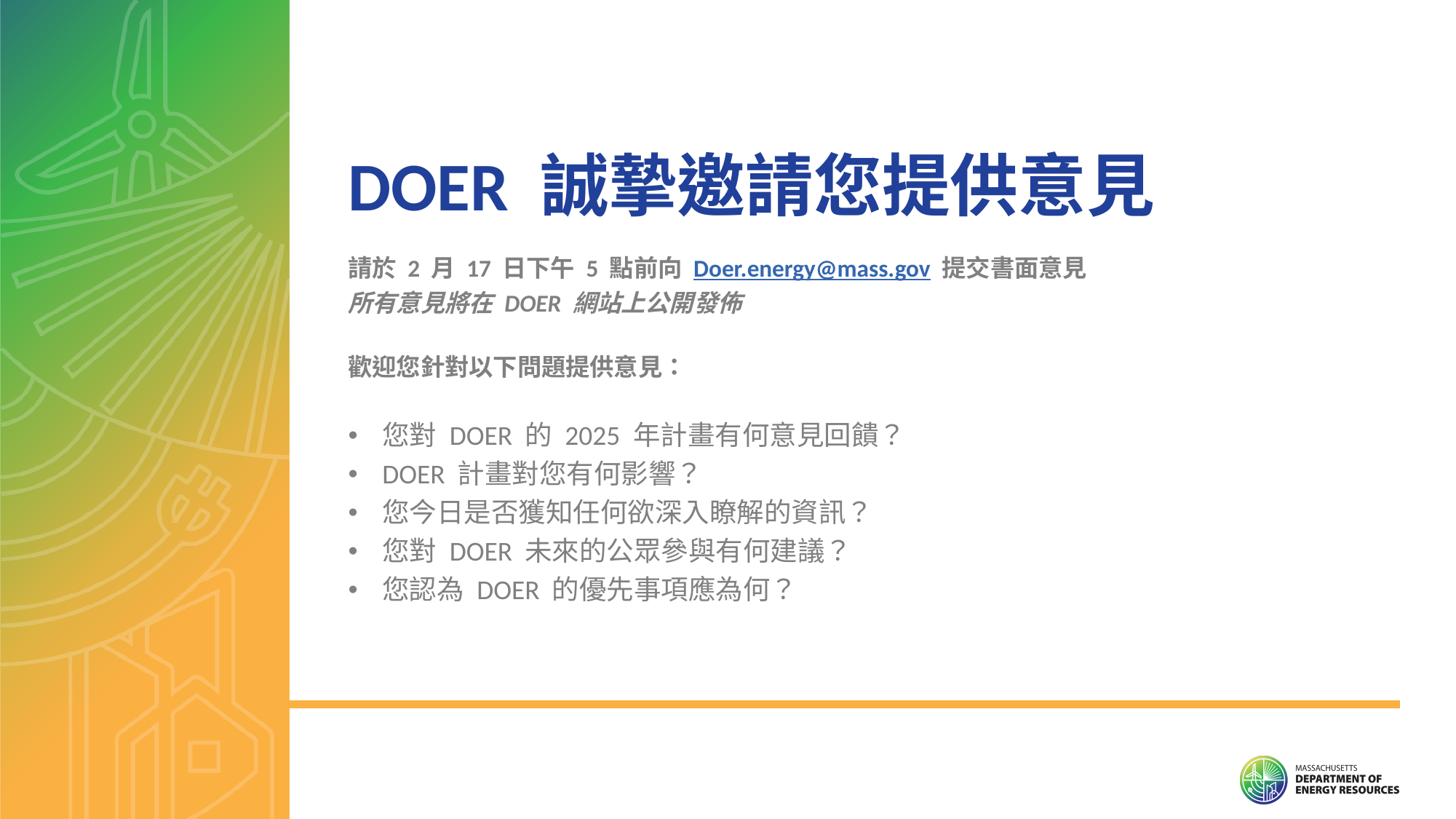

DOER 誠摯邀請您提供意見
請於 2 月 17 日下午 5 點前向 Doer.energy@mass.gov 提交書面意見
所有意見將在 DOER 網站上公開發佈

歡迎您針對以下問題提供意見：

您對 DOER 的 2025 年計畫有何意見回饋？
DOER 計畫對您有何影響？
您今日是否獲知任何欲深入瞭解的資訊？
您對 DOER 未來的公眾參與有何建議？
您認為 DOER 的優先事項應為何？